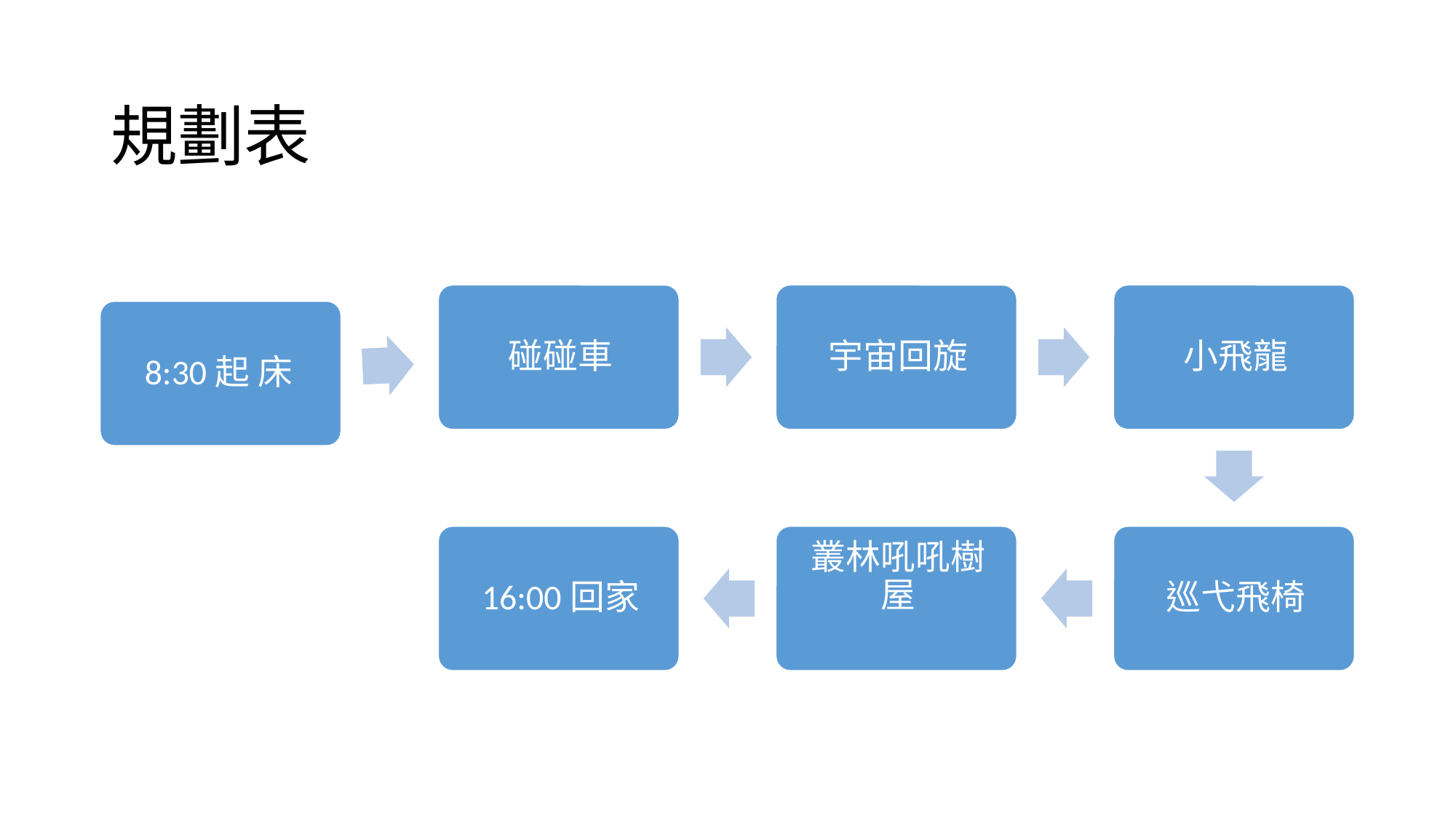

# 規劃表
8:30起 床

碰碰車

宇宙回旋

小飛龍

巡弋飛椅

叢林吼吼樹屋

16:00回家